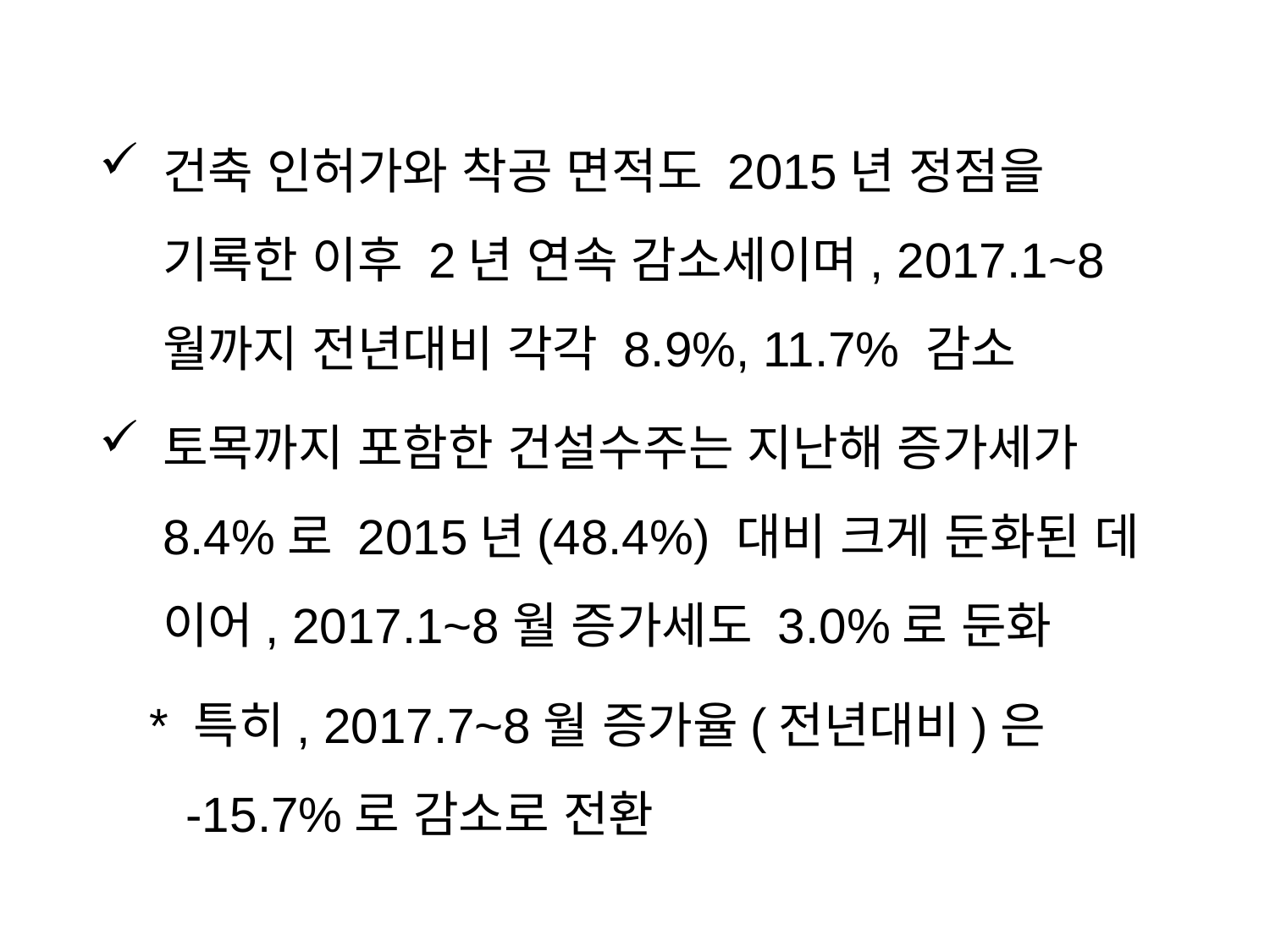

건축 인허가와 착공 면적도 2015년 정점을 기록한 이후 2년 연속 감소세이며, 2017.1~8월까지 전년대비 각각 8.9%, 11.7% 감소
토목까지 포함한 건설수주는 지난해 증가세가 8.4%로 2015년(48.4%) 대비 크게 둔화된 데 이어, 2017.1~8월 증가세도 3.0%로 둔화
* 특히, 2017.7~8월 증가율(전년대비)은         -15.7%로 감소로 전환